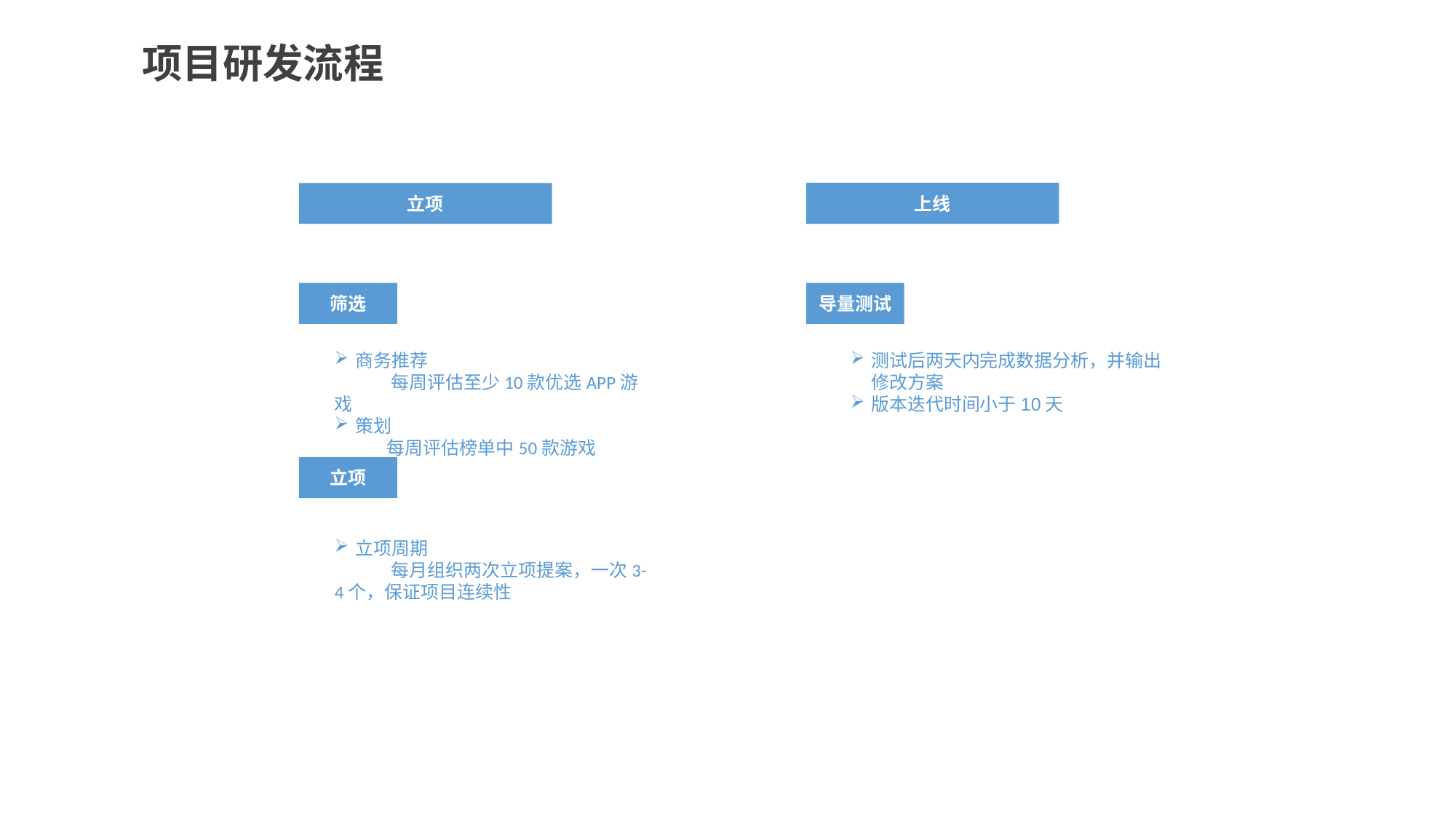

项目研发流程

上线

立项

筛选

导量测试
商务推荐
             每周评估至少10款优选APP游戏
策划
            每周评估榜单中50款游戏
测试后两天内完成数据分析，并输出修改方案
版本迭代时间小于10天

立项
立项周期
             每月组织两次立项提案，一次3-4个，保证项目连续性